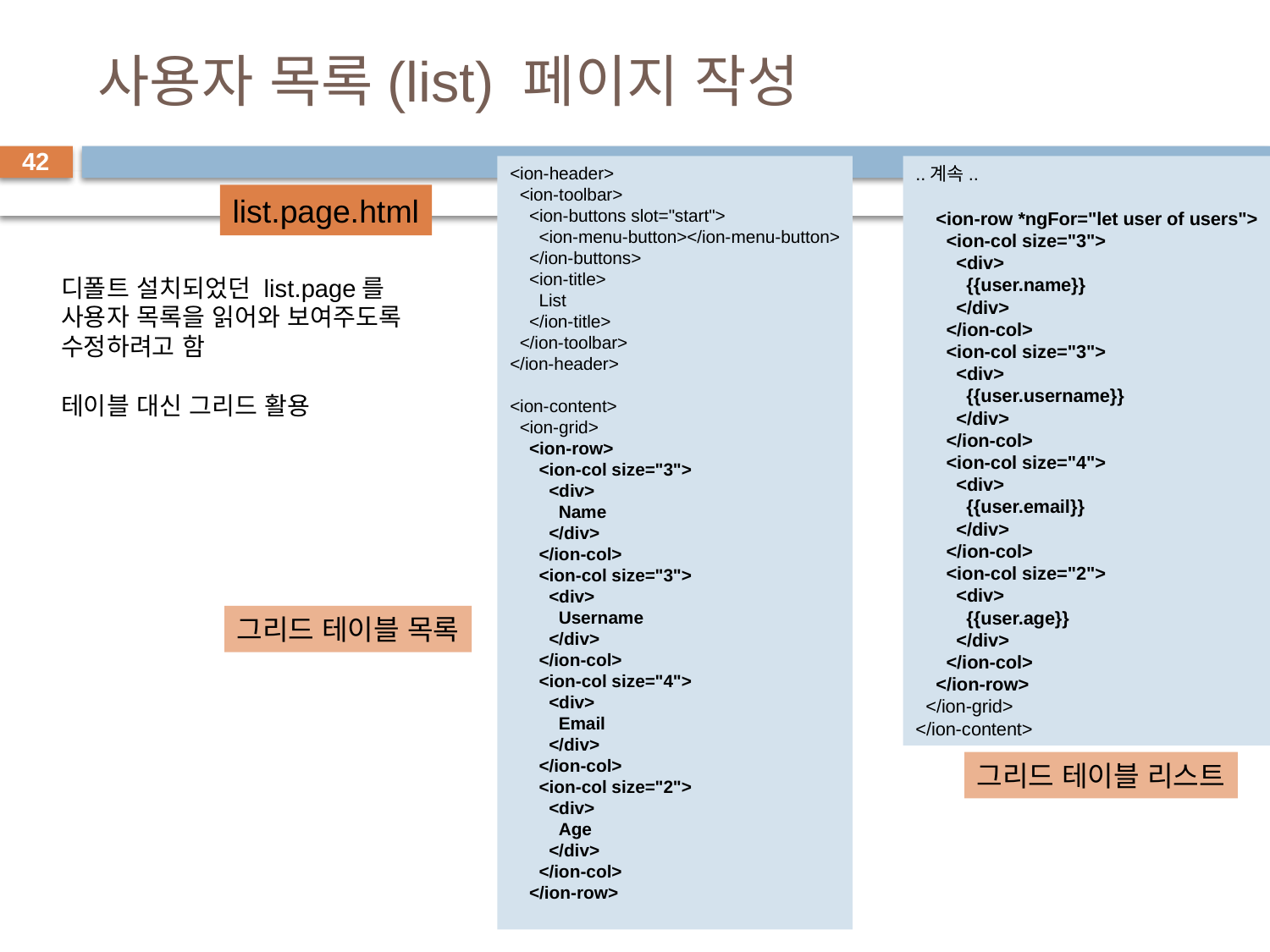

# 사용자 목록(list) 페이지 작성
42
<ion-header>
  <ion-toolbar>
    <ion-buttons slot="start">
      <ion-menu-button></ion-menu-button>
    </ion-buttons>
    <ion-title>
      List
    </ion-title>
  </ion-toolbar>
</ion-header>
<ion-content>
  <ion-grid>
    <ion-row>
      <ion-col size="3">
        <div>
          Name
        </div>
      </ion-col>
      <ion-col size="3">
        <div>
          Username
        </div>
      </ion-col>
      <ion-col size="4">
        <div>
          Email
        </div>
      </ion-col>
      <ion-col size="2">
        <div>
          Age
        </div>
      </ion-col>
    </ion-row>

..계속..

    <ion-row *ngFor="let user of users">
      <ion-col size="3">
        <div>
          {{user.name}}
        </div>
      </ion-col>
      <ion-col size="3">
        <div>
          {{user.username}}
        </div>
      </ion-col>
      <ion-col size="4">
        <div>
          {{user.email}}
        </div>
      </ion-col>
      <ion-col size="2">
        <div>
          {{user.age}}
        </div>
      </ion-col>
    </ion-row>
  </ion-grid>
</ion-content>
list.page.html
디폴트 설치되었던 list.page를
사용자 목록을 읽어와 보여주도록
수정하려고 함

테이블 대신 그리드 활용
그리드 테이블 목록
그리드 테이블 리스트